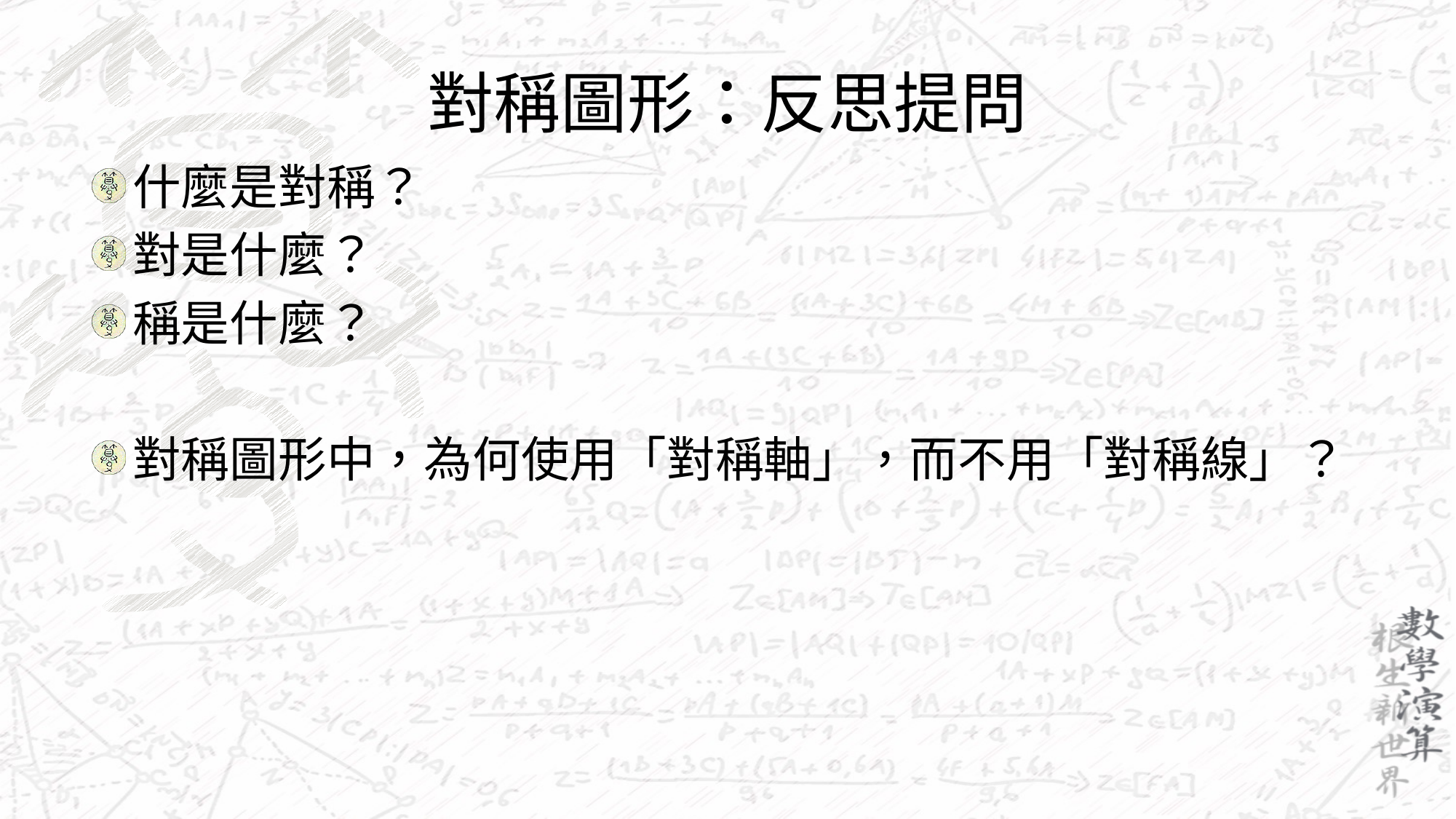

# 對稱圖形：反思提問
什麼是對稱？
對是什麼？
稱是什麼？

對稱圖形中，為何使用「對稱軸」，而不用「對稱線」？